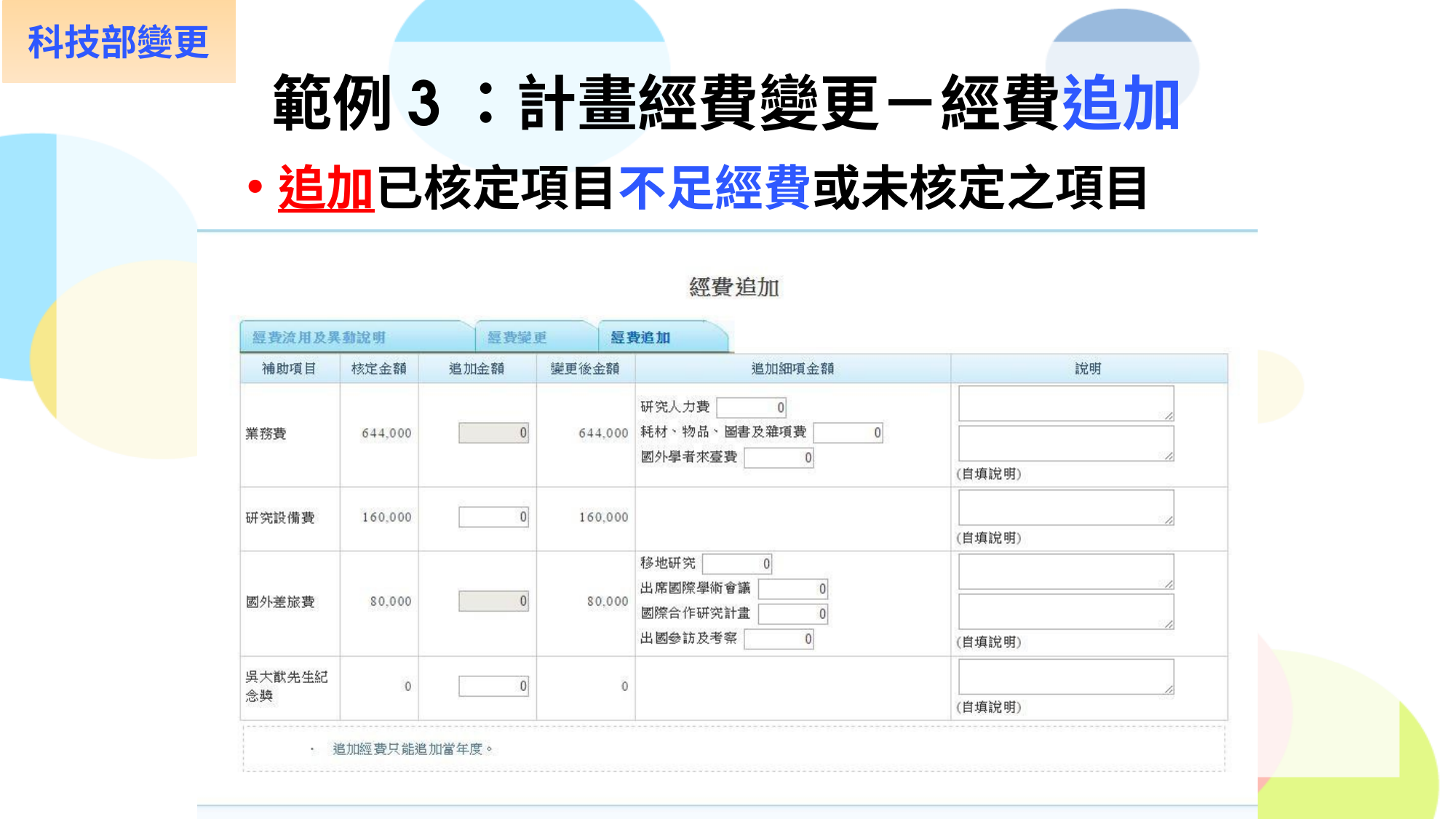

科技部變更
# 範例3：計畫經費變更－經費追加
追加已核定項目不足經費或未核定之項目

5